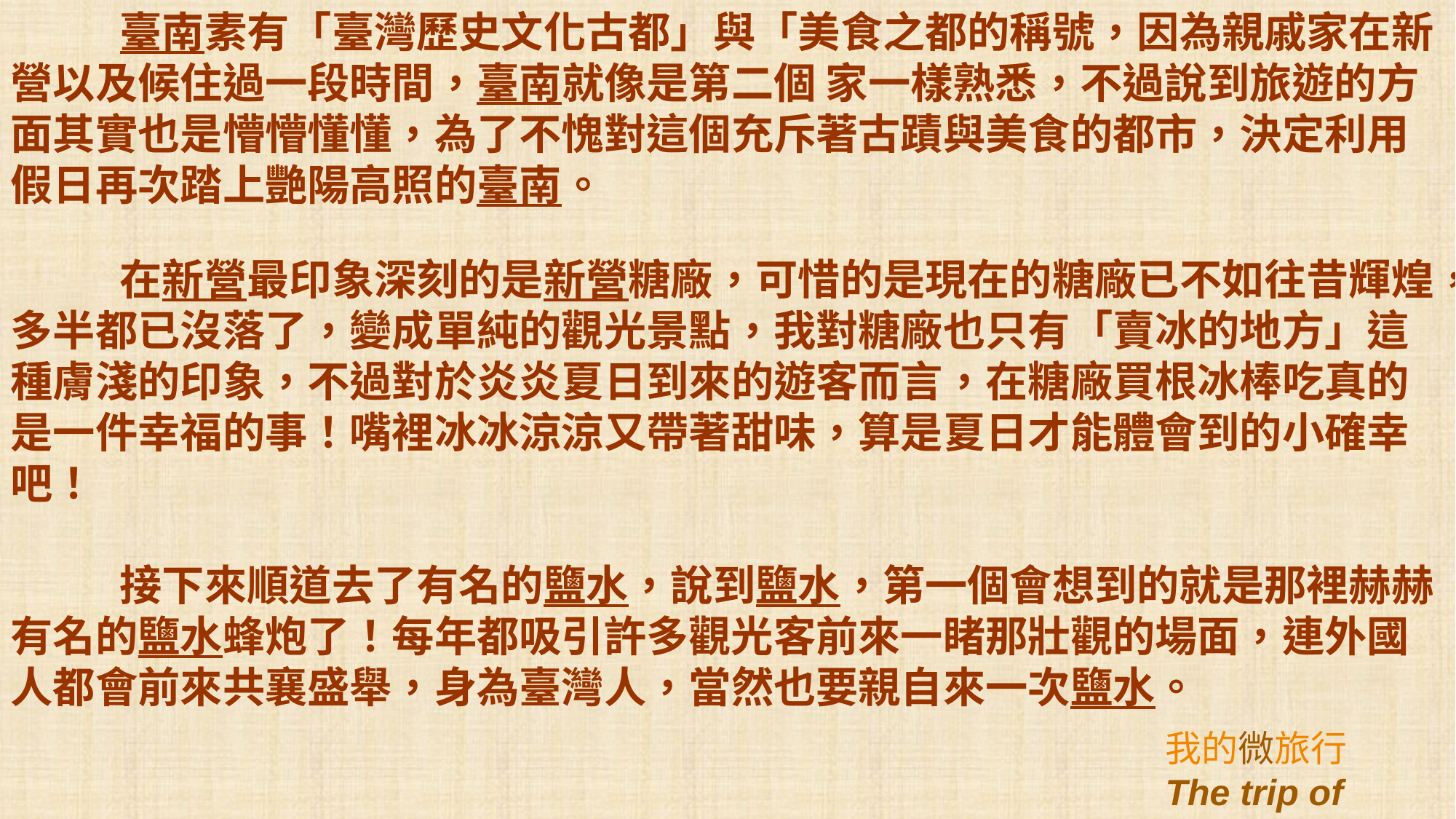

臺南素有「臺灣歷史文化古都」與「美食之都的稱號，因為親戚家在新營以及候住過一段時間，臺南就像是第二個 家一樣熟悉，不過說到旅遊的方面其實也是懵懵懂懂，為了不愧對這個充斥著古蹟與美食的都市，決定利用假日再次踏上艷陽高照的臺南。

	在新營最印象深刻的是新營糖廠，可惜的是現在的糖廠已不如往昔輝煌，多半都已沒落了，變成單純的觀光景點，我對糖廠也只有「賣冰的地方」這種膚淺的印象，不過對於炎炎夏日到來的遊客而言，在糖廠買根冰棒吃真的是一件幸福的事！嘴裡冰冰涼涼又帶著甜味，算是夏日才能體會到的小確幸吧！

	接下來順道去了有名的鹽水，說到鹽水，第一個會想到的就是那裡赫赫有名的鹽水蜂炮了！每年都吸引許多觀光客前來一睹那壯觀的場面，連外國人都會前來共襄盛舉，身為臺灣人，當然也要親自來一次鹽水。

# 我的微旅行 The trip of daylily